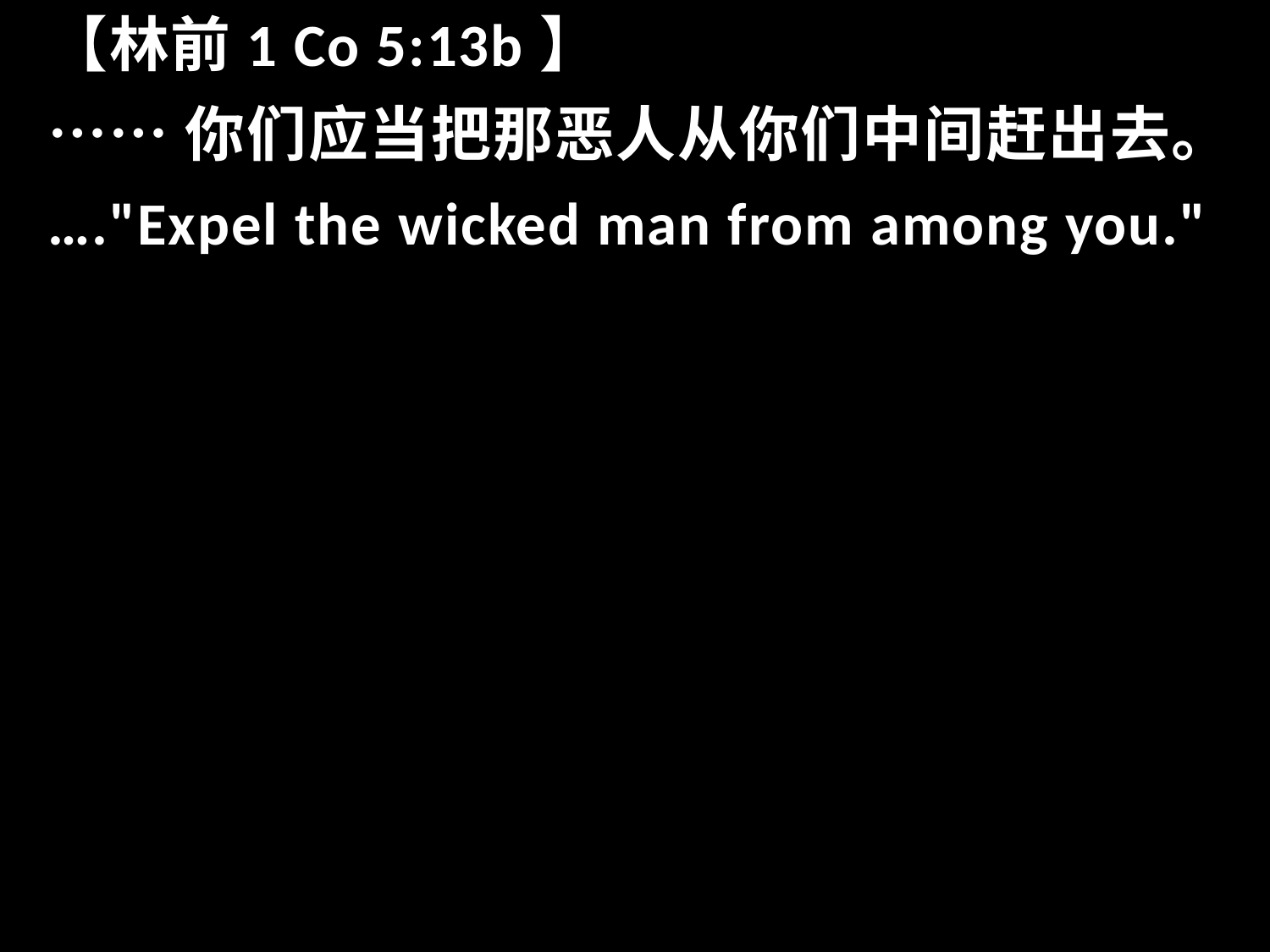

【林前1 Co 5:13b】
……你们应当把那恶人从你们中间赶出去。
…."Expel the wicked man from among you."